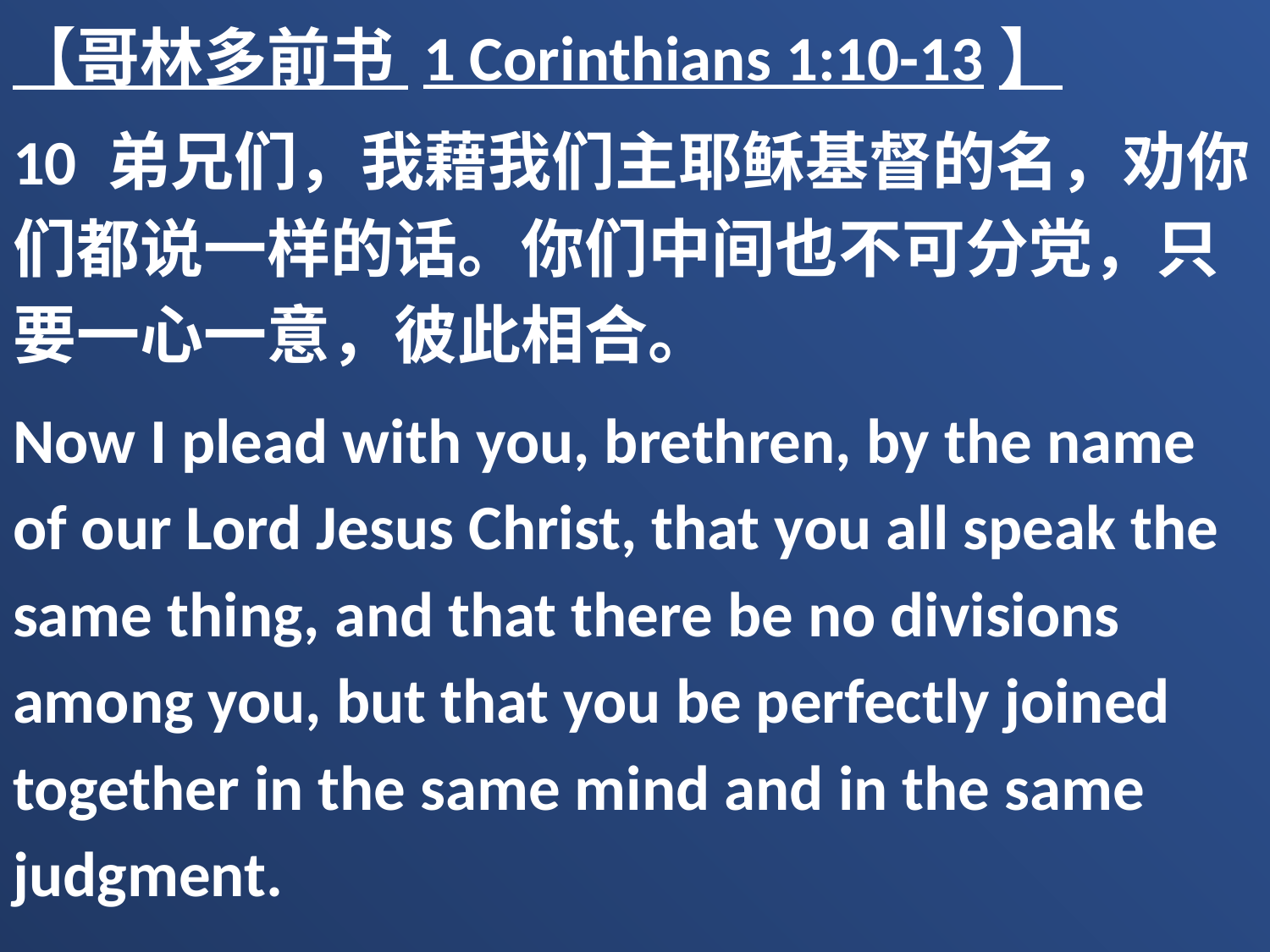

【哥林多前书 1 Corinthians 1:10-13】
10 弟兄们，我藉我们主耶稣基督的名，劝你们都说一样的话。你们中间也不可分党，只要一心一意，彼此相合。
Now I plead with you, brethren, by the name of our Lord Jesus Christ, that you all speak the same thing, and that there be no divisions among you, but that you be perfectly joined together in the same mind and in the same judgment.